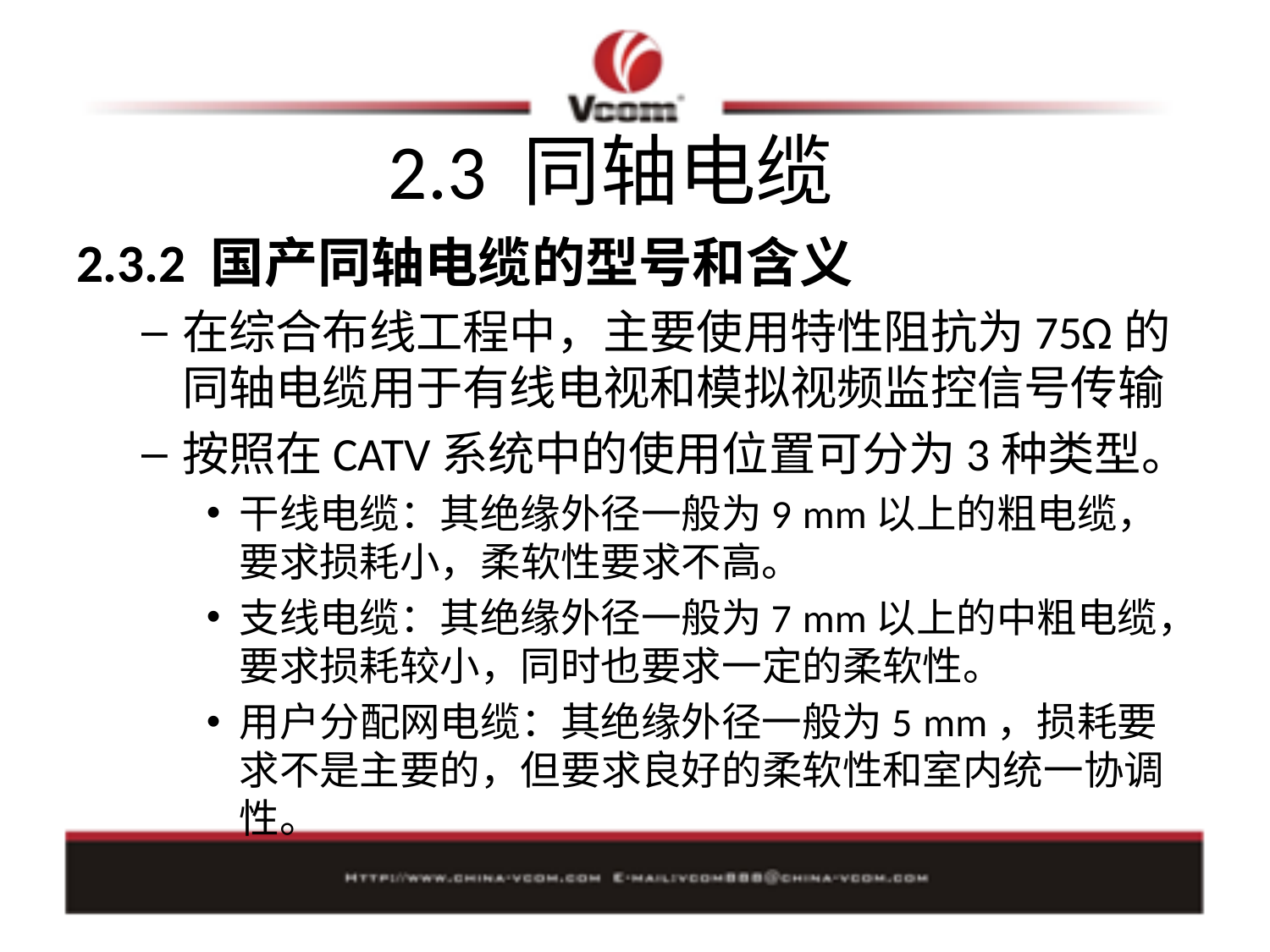

# 2.3 同轴电缆
2.3.2 国产同轴电缆的型号和含义
在综合布线工程中，主要使用特性阻抗为75Ω的同轴电缆用于有线电视和模拟视频监控信号传输
按照在CATV系统中的使用位置可分为3种类型。
干线电缆：其绝缘外径一般为9 mm以上的粗电缆，要求损耗小，柔软性要求不高。
支线电缆：其绝缘外径一般为7 mm以上的中粗电缆，要求损耗较小，同时也要求一定的柔软性。
用户分配网电缆：其绝缘外径一般为5 mm，损耗要求不是主要的，但要求良好的柔软性和室内统一协调性。